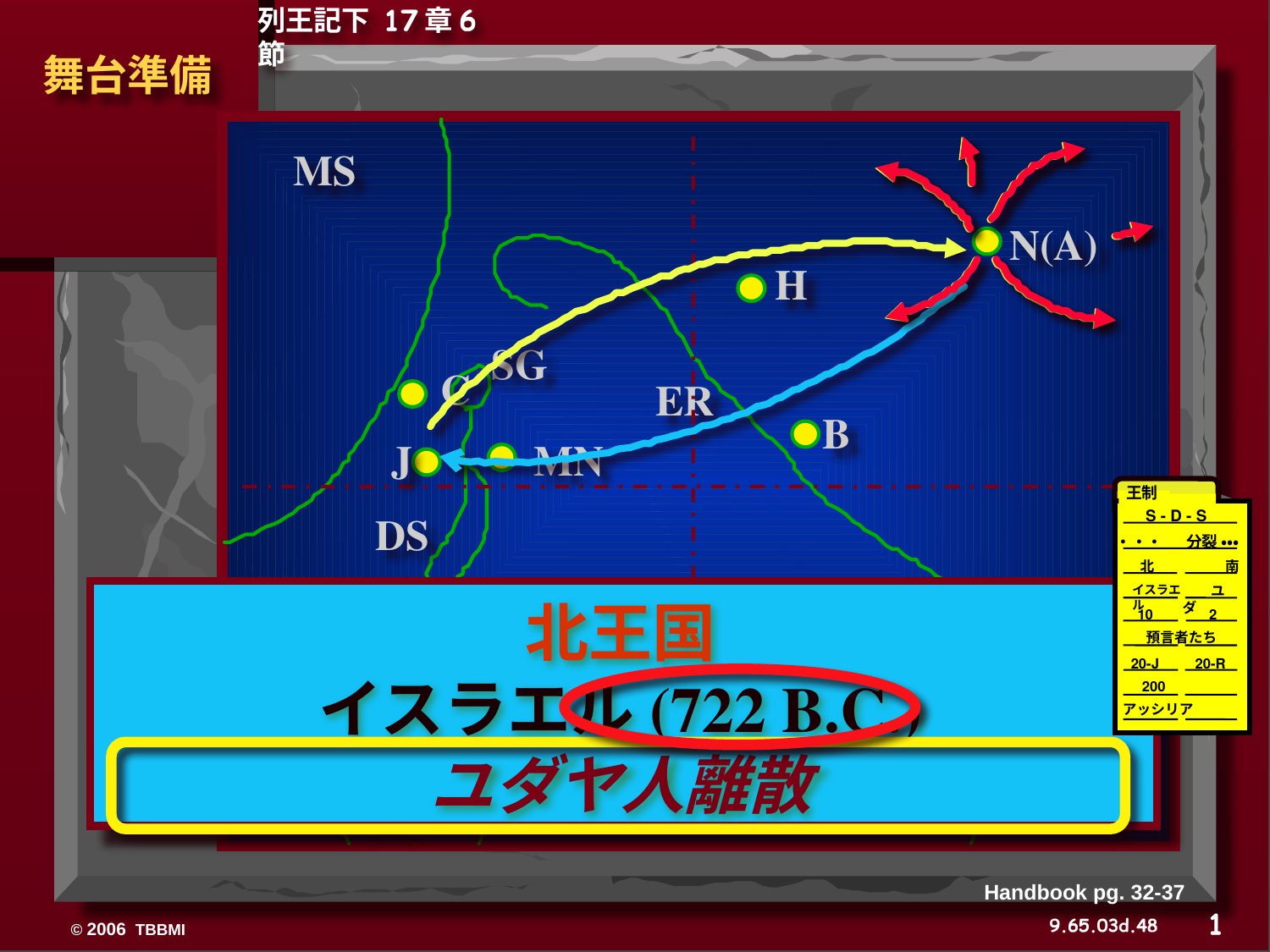

列王記下 17章6節

 舞台準備

MS

N(A)

H

SG
C

ER

B

J
MN

王制

S - D - S

DS
 ••• 　分裂 •••
　　北　　　　　南

E
イスラエル
　　ユダ
10              2

北王国
イスラエル(722 B.C.)
ユダヤ人離散

U
KB
　　預言者たち

 20-J         20-R

 200
アッシリア
MS
PG

RS
Handbook pg. 32-37
1
48